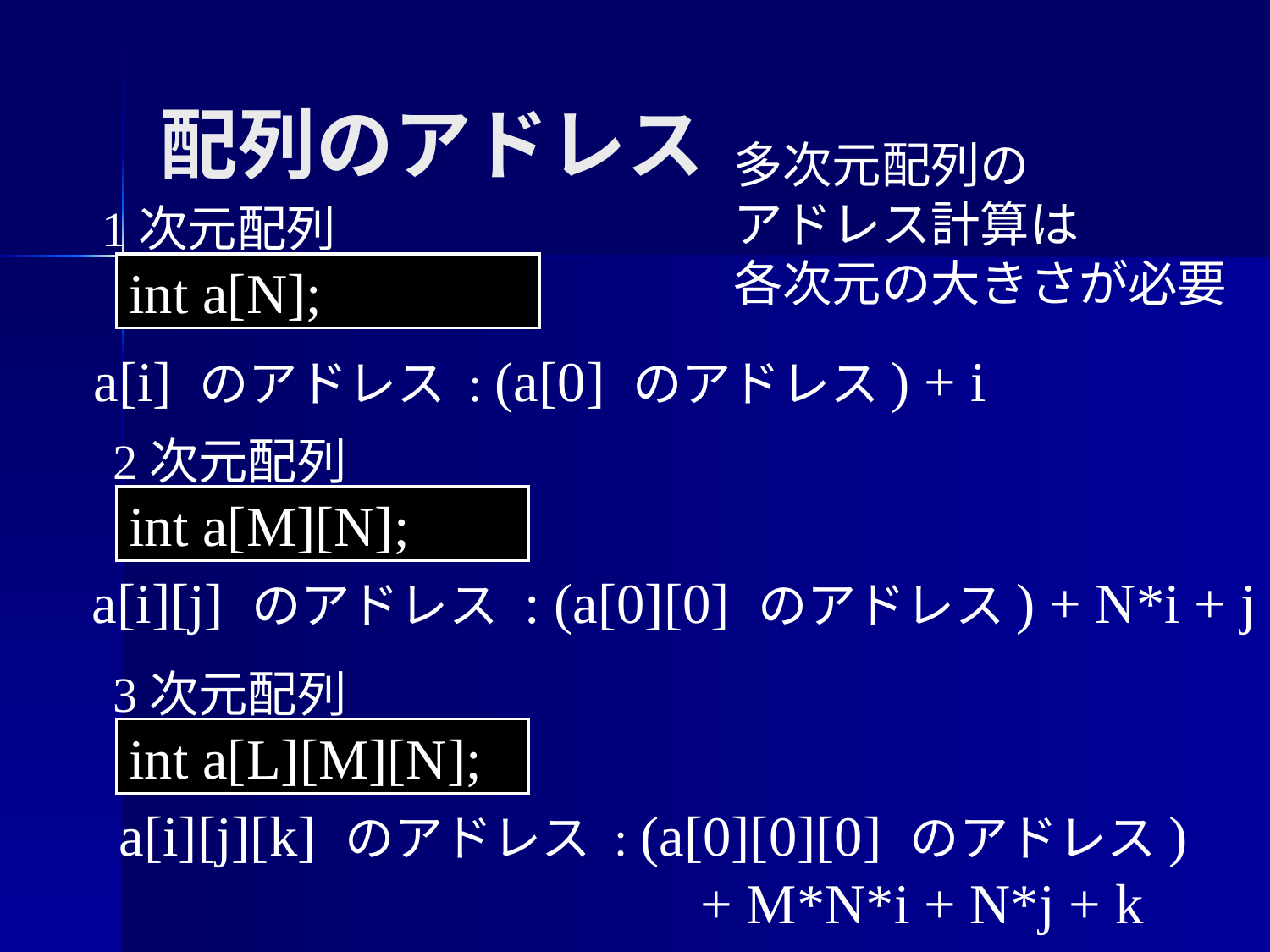

配列のアドレス
多次元配列の
アドレス計算は
各次元の大きさが必要
1次元配列
int a[N];
a[i] のアドレス : (a[0] のアドレス) + i
2次元配列
int a[M][N];
a[i][j] のアドレス : (a[0][0] のアドレス) + N*i + j
3次元配列
int a[L][M][N];
a[i][j][k] のアドレス : (a[0][0][0] のアドレス)
                                         + M*N*i + N*j + k